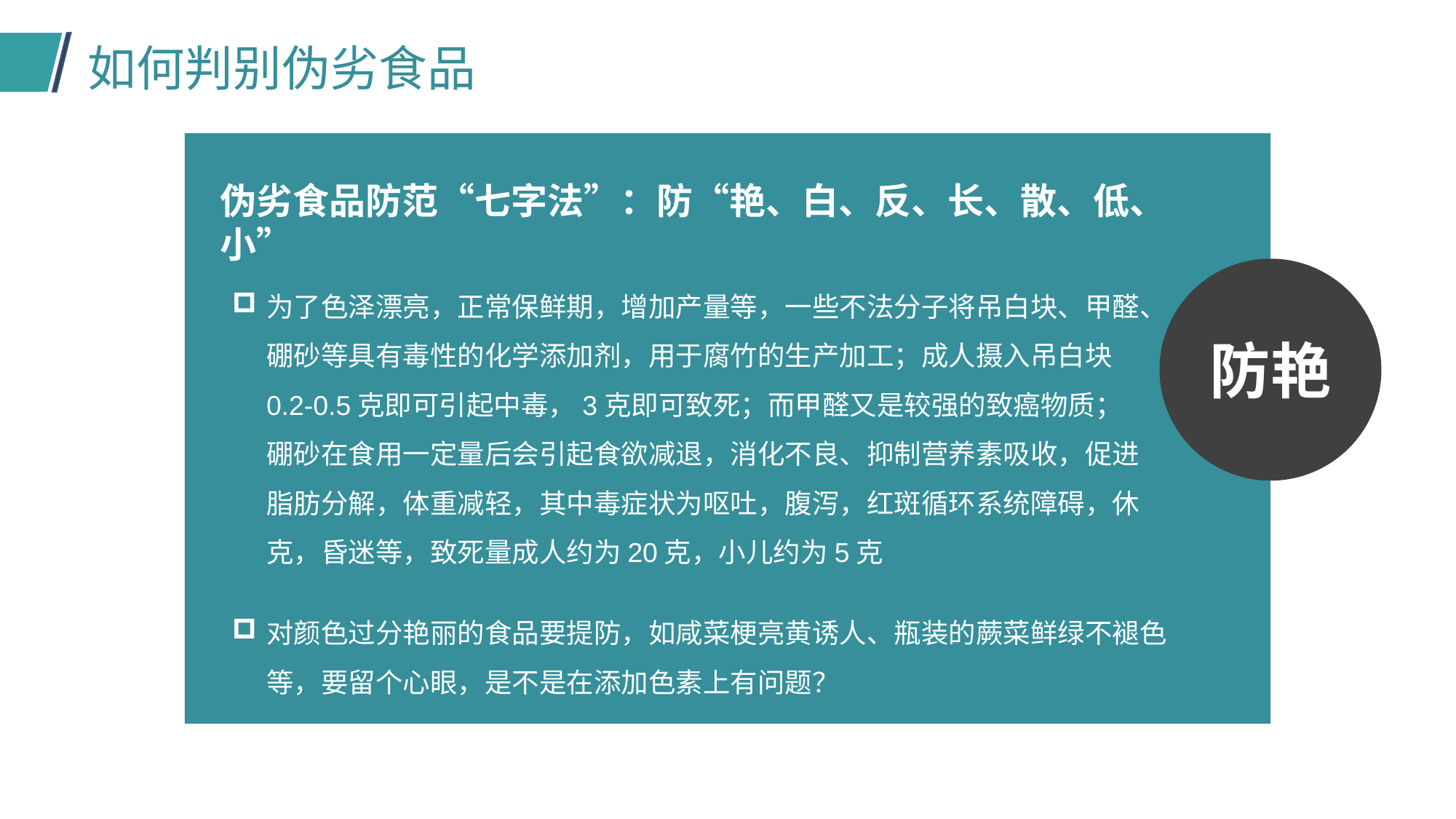

如何判别伪劣食品

伪劣食品防范“七字法”：防“艳、白、反、长、散、低、小”

为了色泽漂亮，正常保鲜期，增加产量等，一些不法分子将吊白块、甲醛、硼砂等具有毒性的化学添加剂，用于腐竹的生产加工；成人摄入吊白块0.2-0.5克即可引起中毒，3克即可致死；而甲醛又是较强的致癌物质；硼砂在食用一定量后会引起食欲减退，消化不良、抑制营养素吸收，促进脂肪分解，体重减轻，其中毒症状为呕吐，腹泻，红斑循环系统障碍，休克，昏迷等，致死量成人约为20克，小儿约为5克
防艳

对颜色过分艳丽的食品要提防，如咸菜梗亮黄诱人、瓶装的蕨菜鲜绿不褪色等，要留个心眼，是不是在添加色素上有问题？